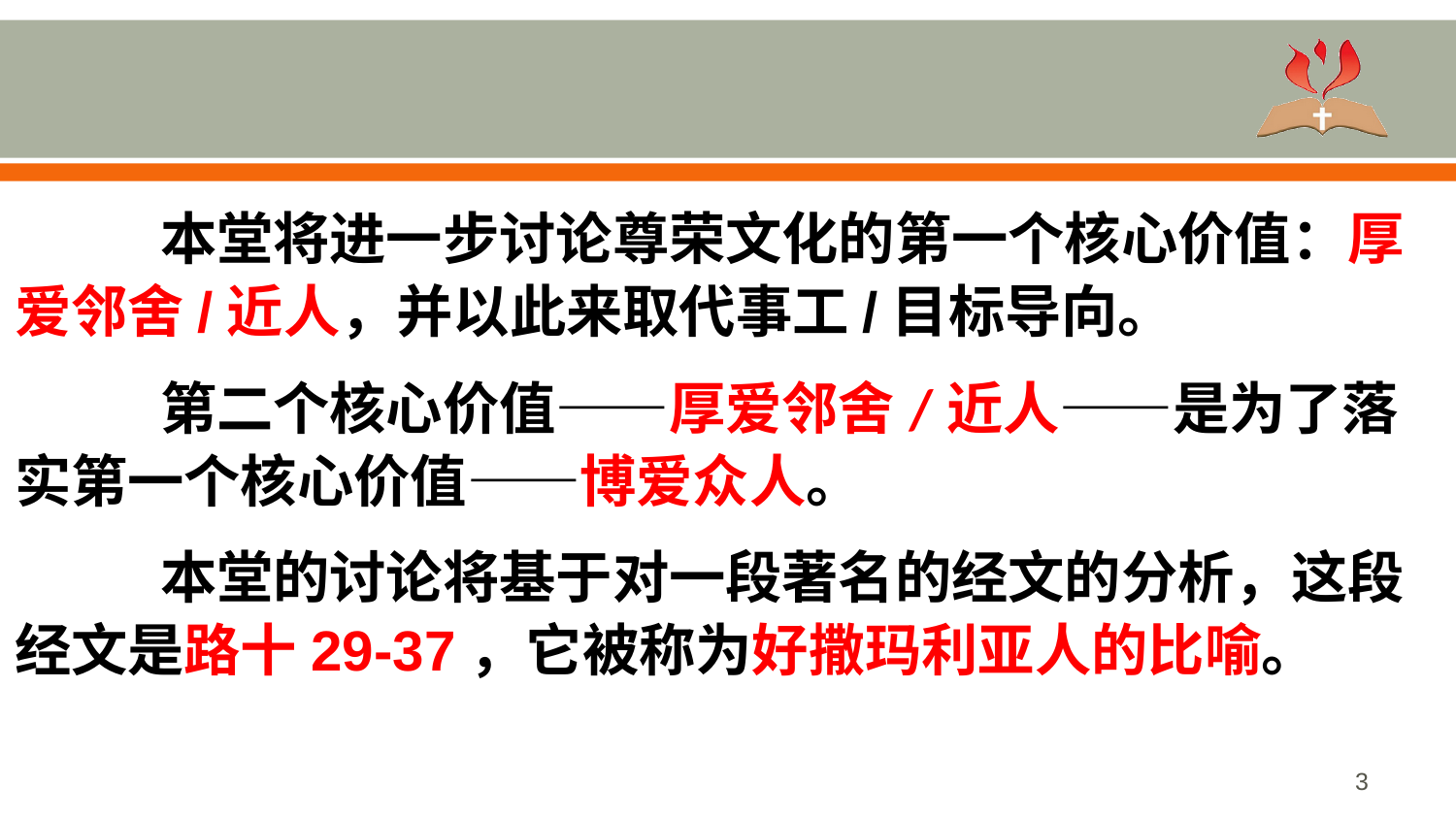

本堂将进一步讨论尊荣文化的第一个核心价值：厚爱邻舍/近人，并以此来取代事工/目标导向。
第二个核心价值——厚爱邻舍/近人——是为了落实第一个核心价值——博爱众人。
本堂的讨论将基于对一段著名的经文的分析，这段经文是路十29-37，它被称为好撒玛利亚人的比喻。

3